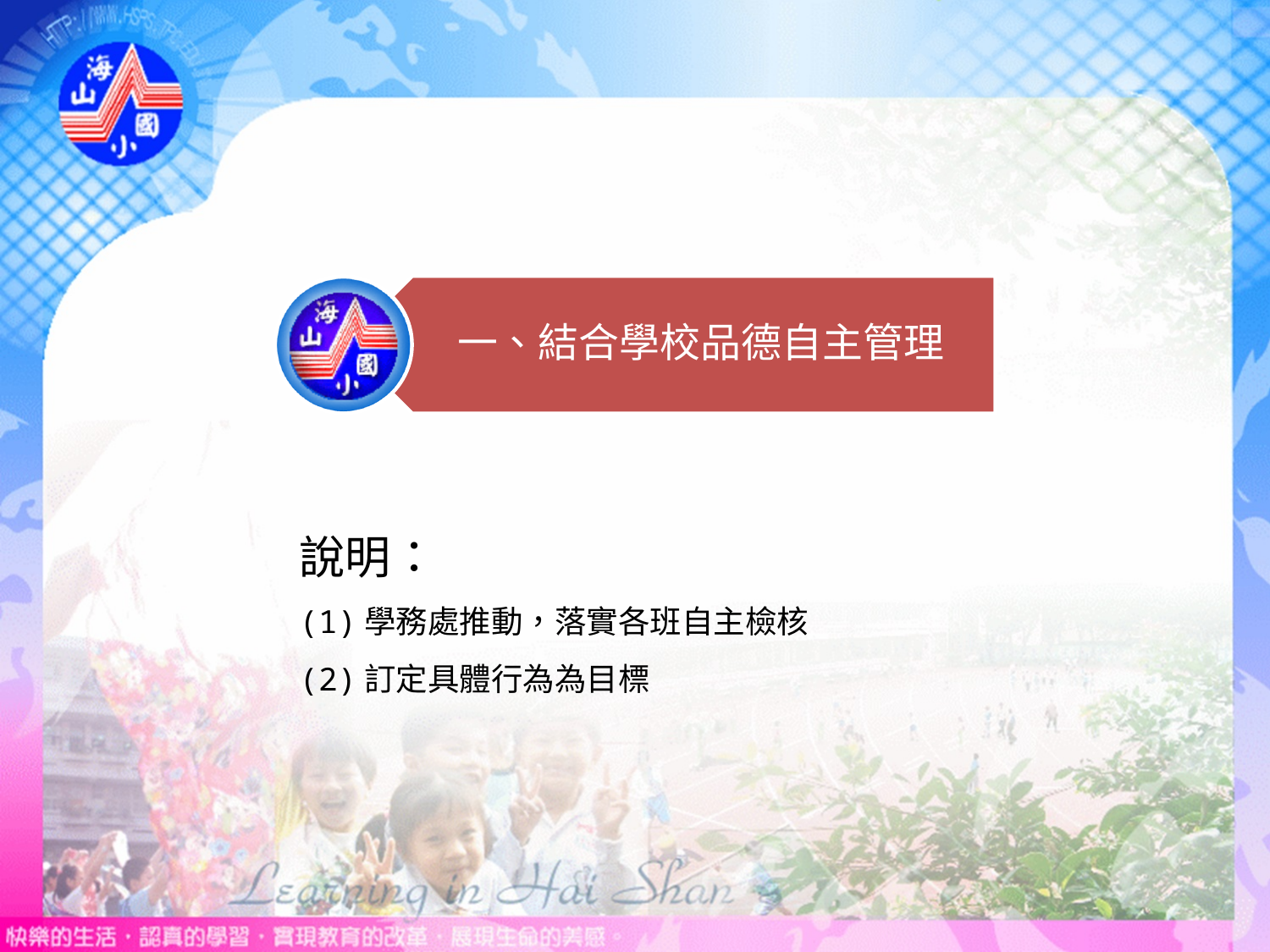

一、結合學校品德自主管理
說明：
(1)學務處推動，落實各班自主檢核
(2)訂定具體行為為目標